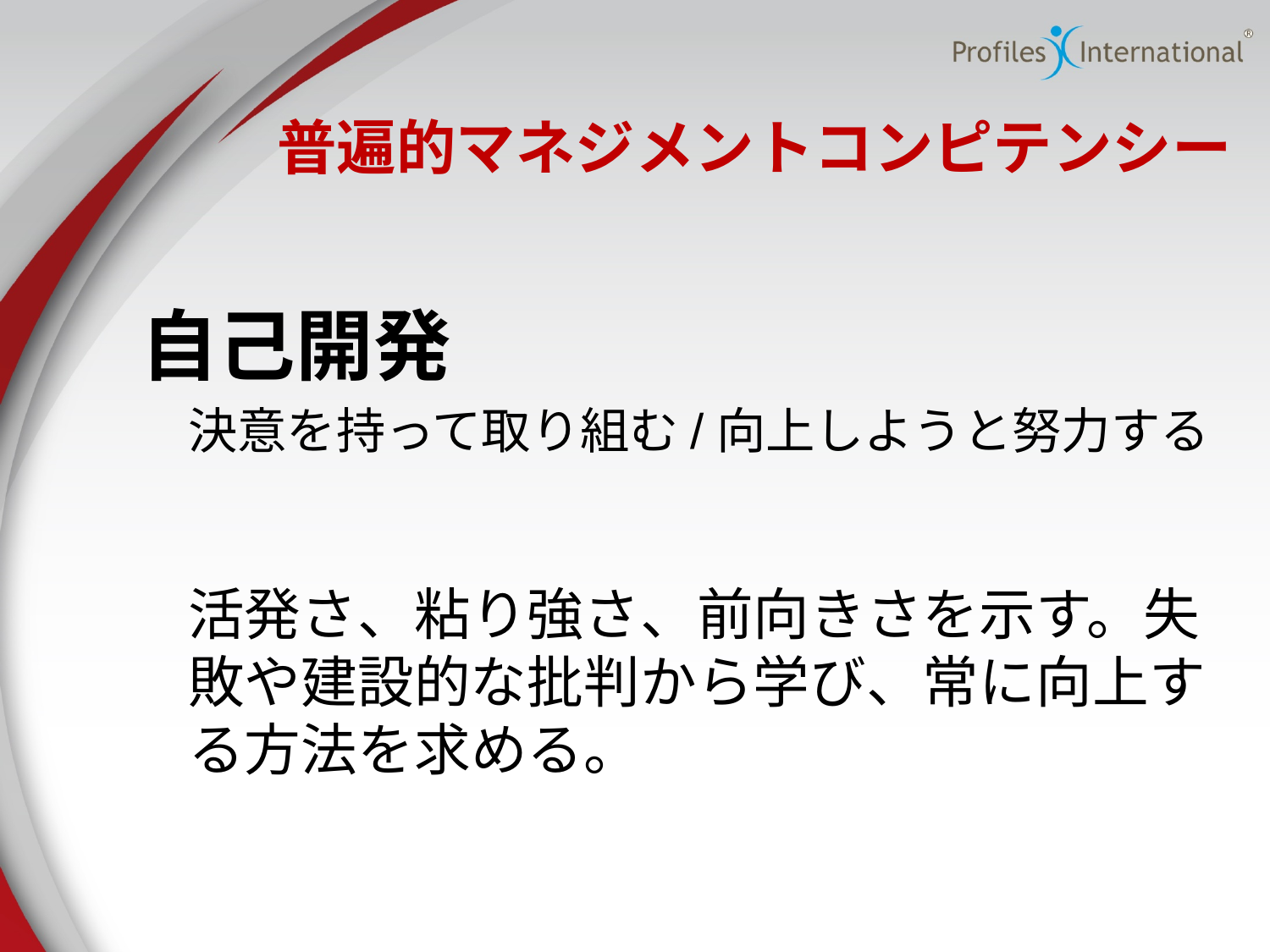

# 普遍的マネジメントコンピテンシー

自己開発
決意を持って取り組む/向上しようと努力する

活発さ、粘り強さ、前向きさを示す。失敗や建設的な批判から学び、常に向上する方法を求める。